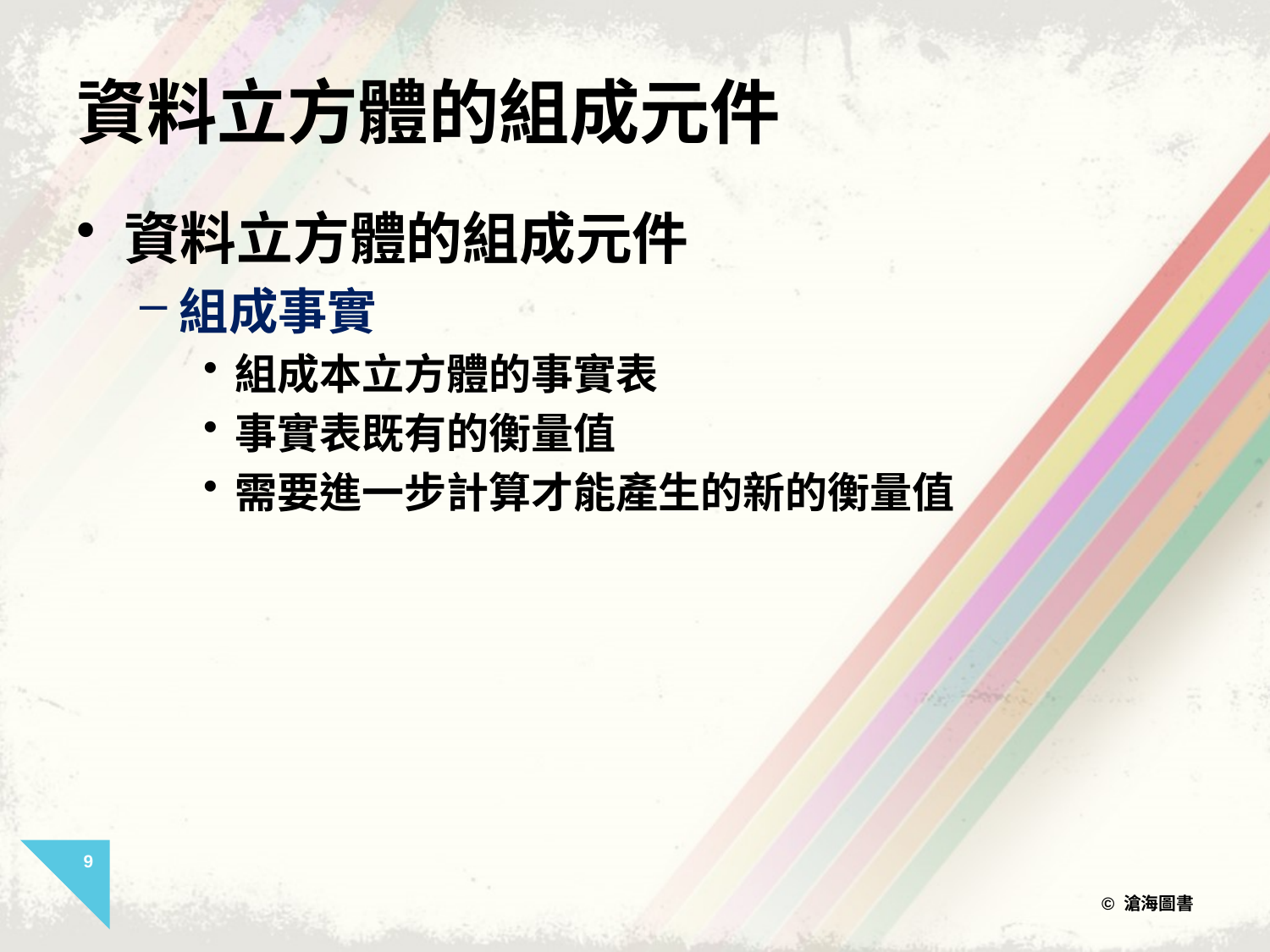

# 資料立方體的組成元件
資料立方體的組成元件
組成事實
組成本立方體的事實表
事實表既有的衡量值
需要進一步計算才能產生的新的衡量值
9
© 滄海圖書